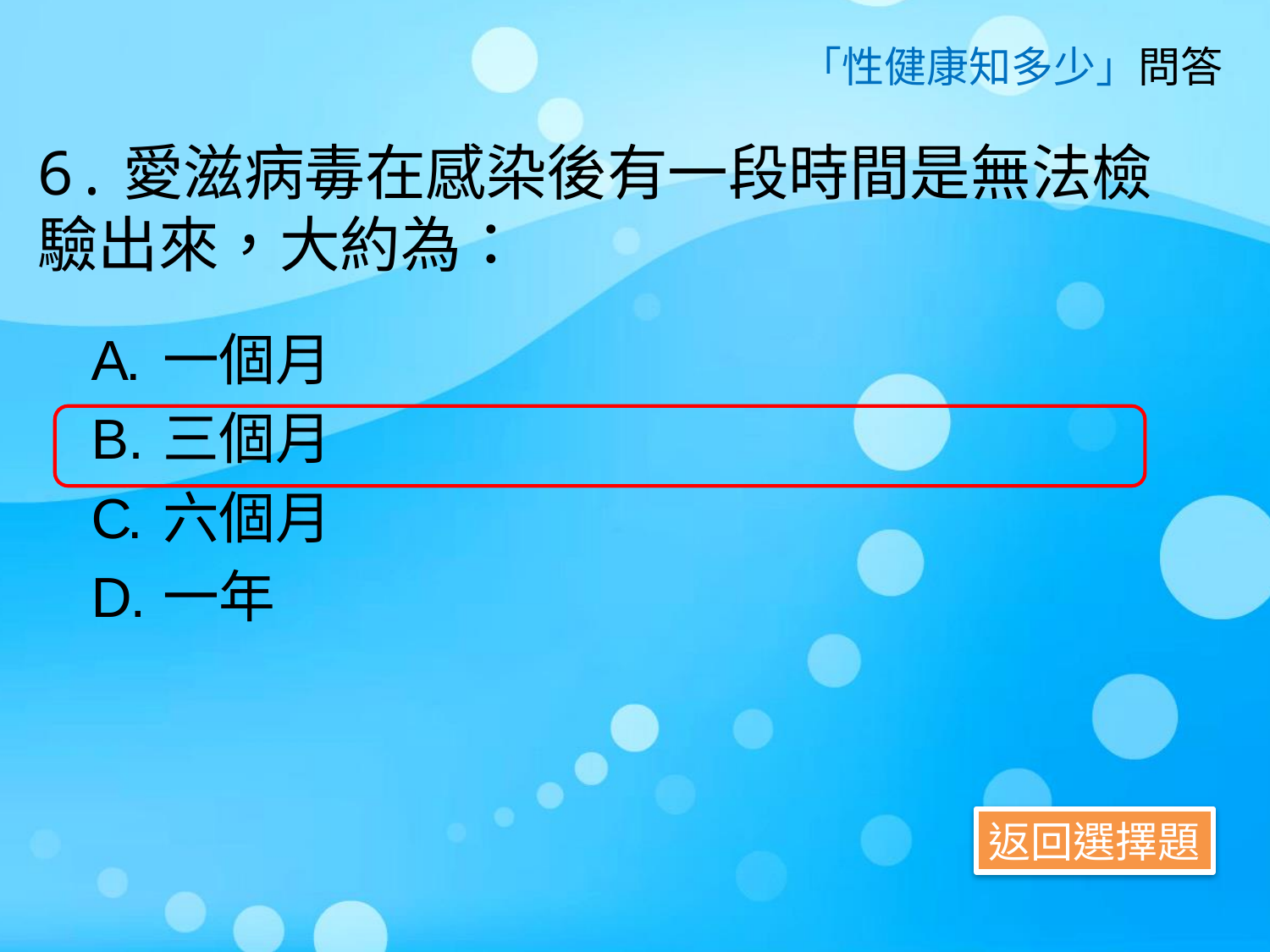

「性健康知多少」問答
# 6.愛滋病毒在感染後有一段時間是無法檢驗出來，大約為：
一個月
三個月
六個月
一年

返回選擇題